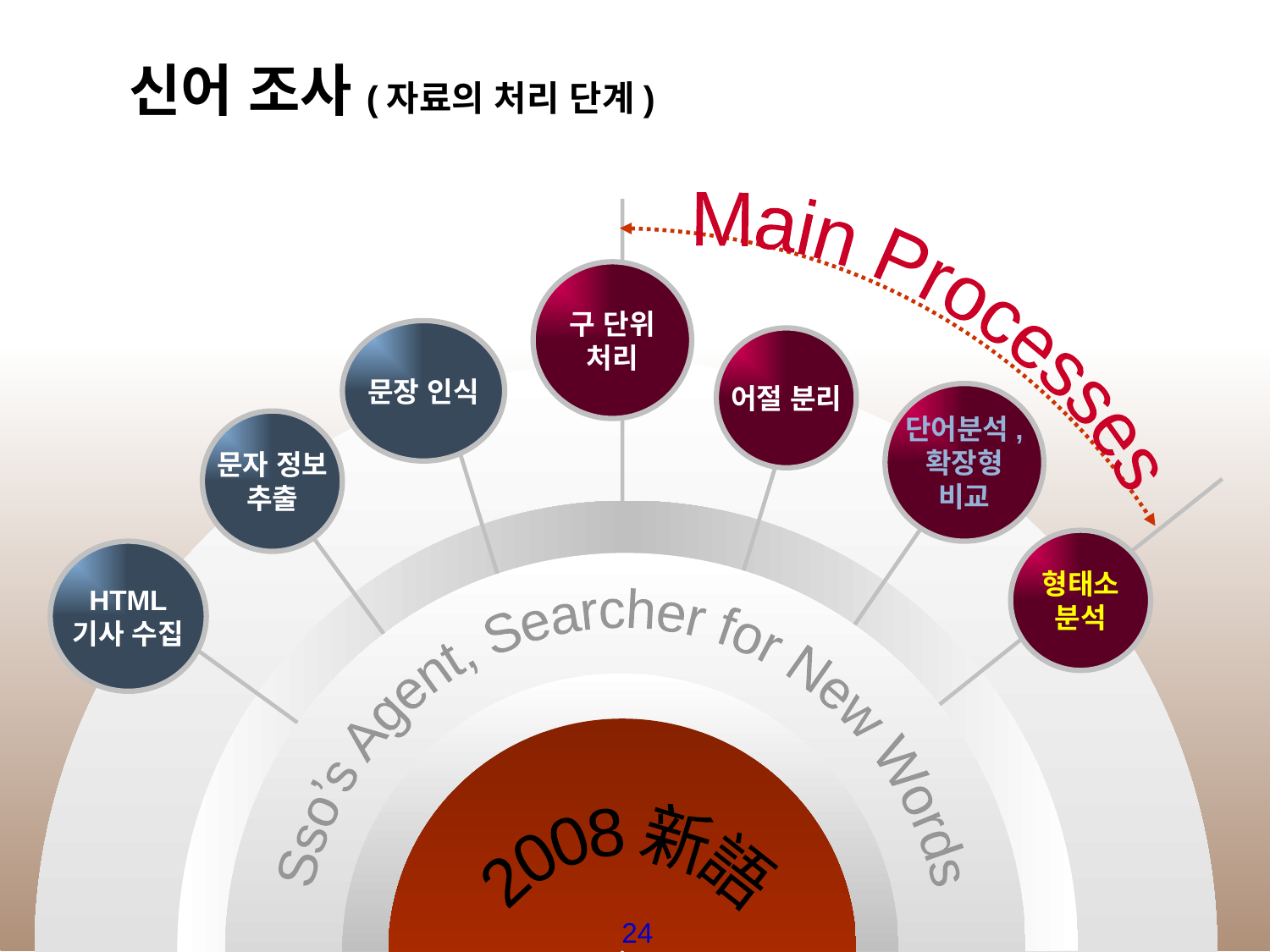

신어 조사(자료의 처리 단계)

Main Processes
구 단위
처리
문장 인식
어절 분리

단어분석,
확장형
비교
문자 정보
추출

형태소
분석
HTML
기사 수집

Sso’s Agent, Searcher for New Words

2008 新語
24